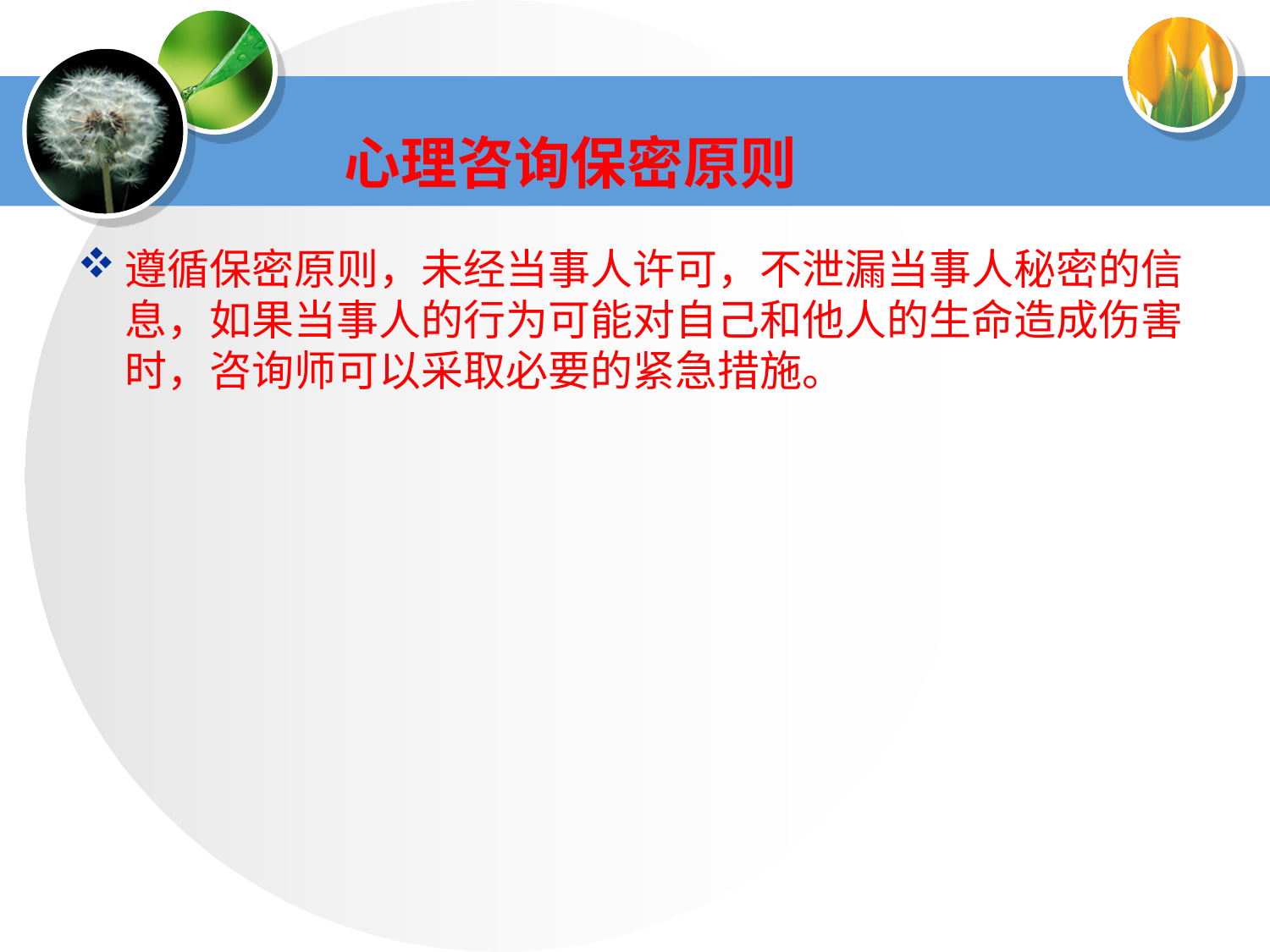

# 心理咨询保密原则
遵循保密原则，未经当事人许可，不泄漏当事人秘密的信息，如果当事人的行为可能对自己和他人的生命造成伤害时，咨询师可以采取必要的紧急措施。